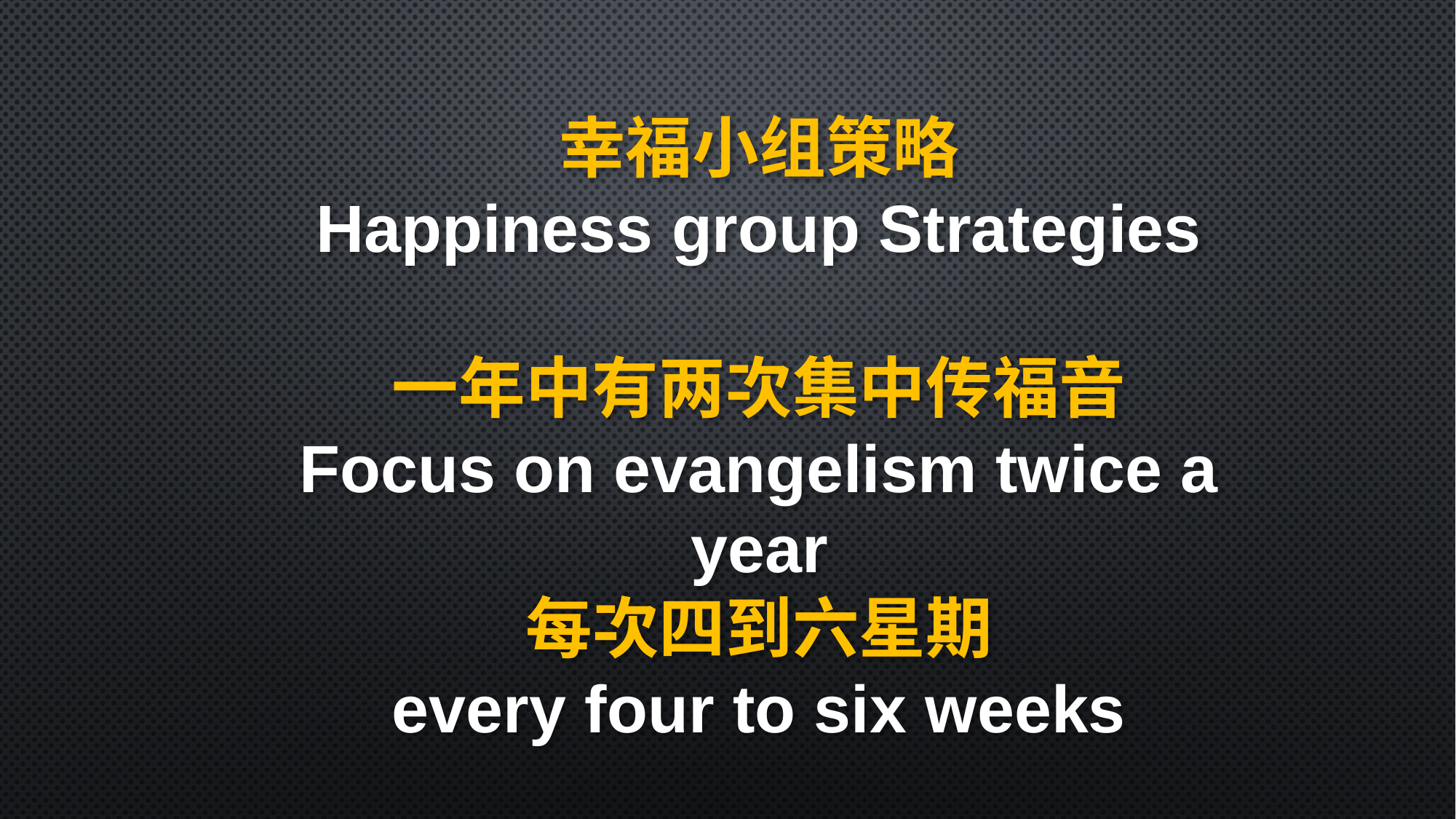

幸福小组策略
Happiness group Strategies

一年中有两次集中传福音
Focus on evangelism twice a year
每次四到六星期
every four to six weeks